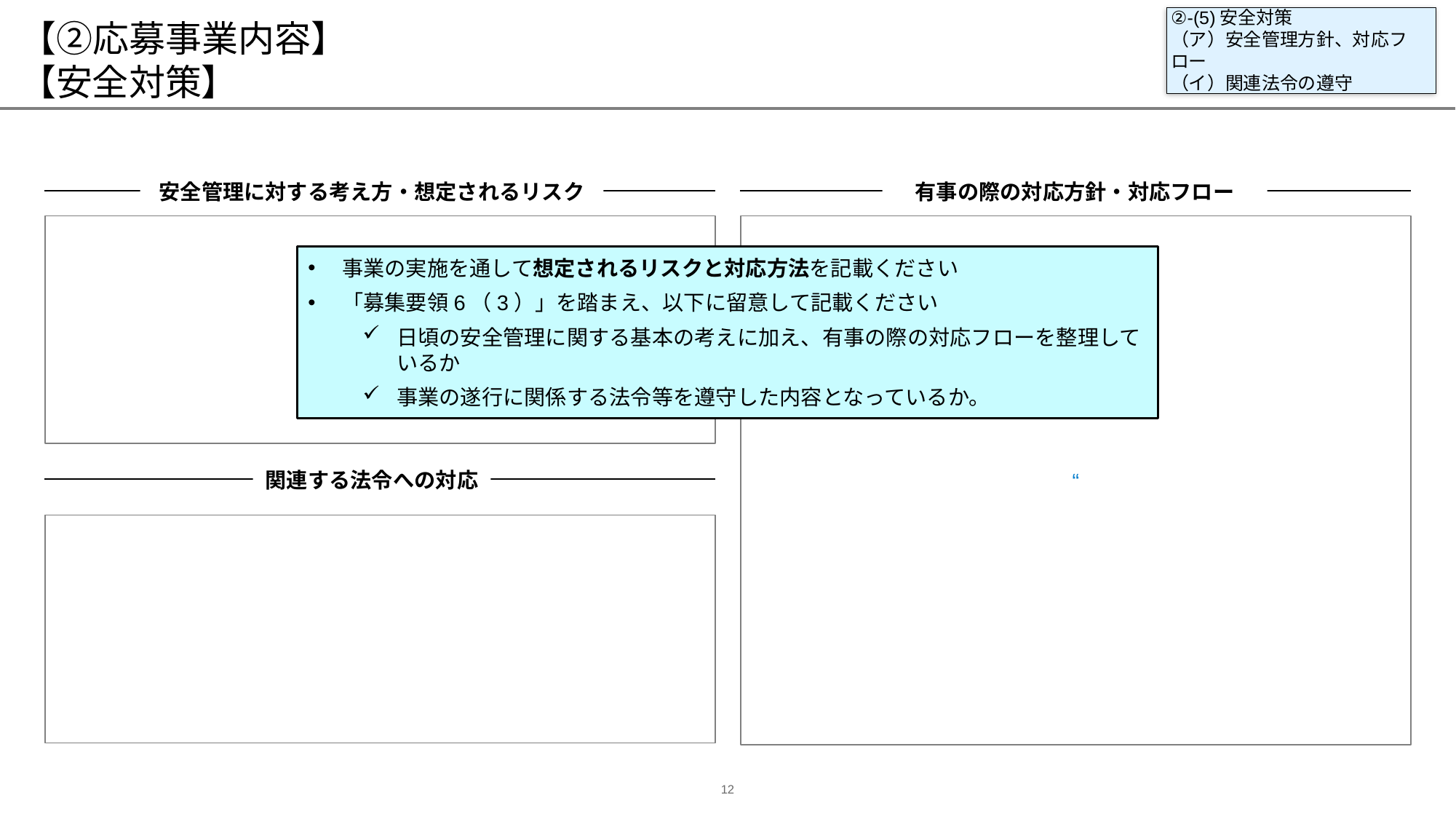

# 【②応募事業内容】 【安全対策】
②‐(5)安全対策
（ア）安全管理方針、対応フロー
（イ）関連法令の遵守

安全管理に対する考え方・想定されるリスク
有事の際の対応方針・対応フロー
“

事業の実施を通して想定されるリスクと対応方法を記載ください
「募集要領6（3）」を踏まえ、以下に留意して記載ください
日頃の安全管理に関する基本の考えに加え、有事の際の対応フローを整理しているか
事業の遂行に関係する法令等を遵守した内容となっているか。
関連する法令への対応